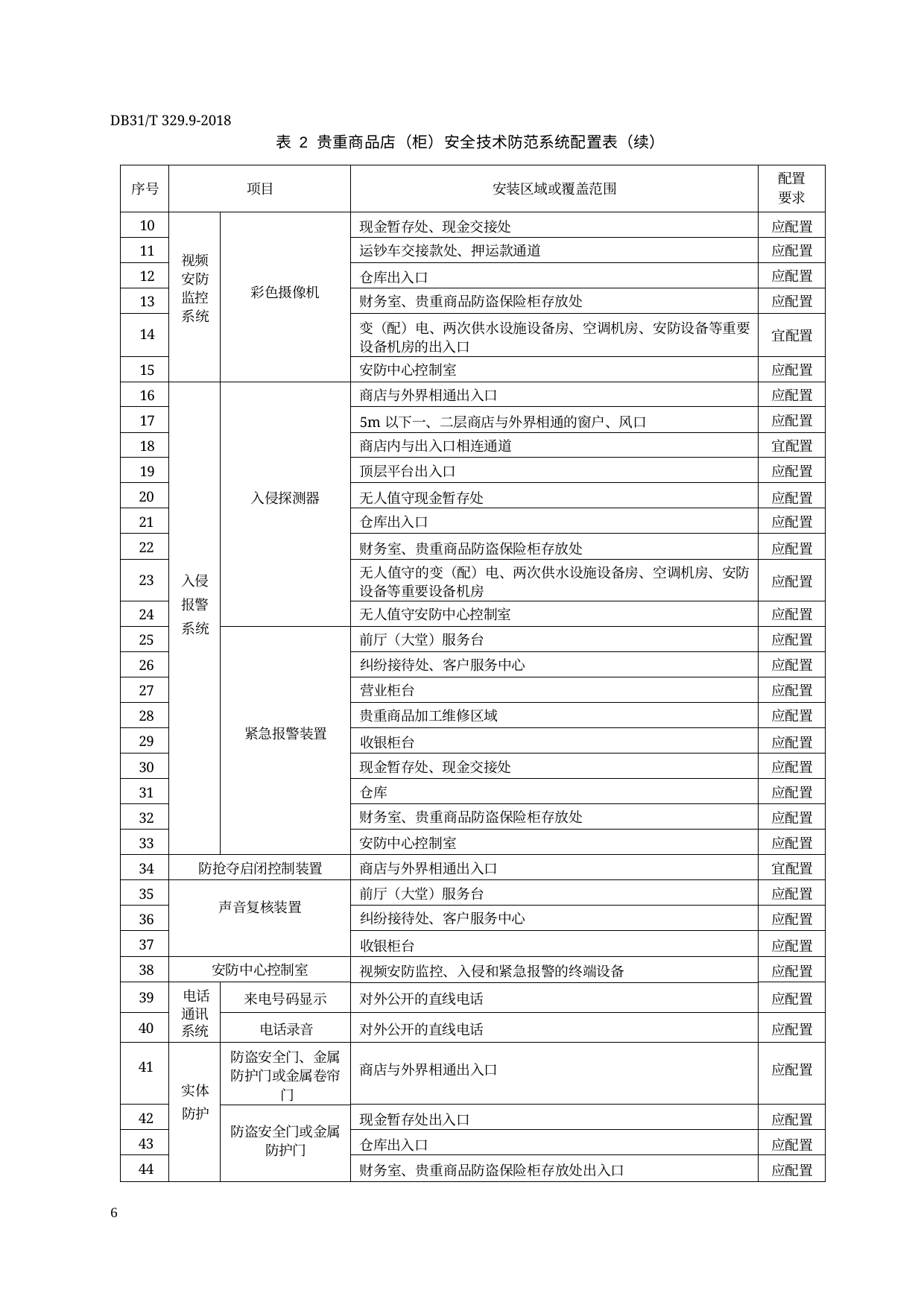

DB31/T 329.9-2018
表 2 贵重商品店（柜）安全技术防范系统配置表（续）
| 序号 | 项目 |  | 安装区域或覆盖范围 | 配置 要求 |
| --- | --- | --- | --- | --- |
| 10 | 视频 安防 监控 系统 | 彩色摄像机 | 现金暂存处、现金交接处 | 应配置 |
| 11 |  |  | 运钞车交接款处、押运款通道 | 应配置 |
| 12 |  |  | 仓库出入口 | 应配置 |
| 13 |  |  | 财务室、贵重商品防盗保险柜存放处 | 应配置 |
| 14 |  |  | 变（配）电、两次供水设施设备房、空调机房、安防设备等重要 设备机房的出入口 | 宜配置 |
| 15 |  |  | 安防中心控制室 | 应配置 |
| 16 | 入侵 报警 系统 | 入侵探测器 | 商店与外界相通出入口 | 应配置 |
| 17 |  |  | 5m以下一、二层商店与外界相通的窗户、风口 | 应配置 |
| 18 |  |  | 商店内与出入口相连通道 | 宜配置 |
| 19 |  |  | 顶层平台出入口 | 应配置 |
| 20 |  |  | 无人值守现金暂存处 | 应配置 |
| 21 |  |  | 仓库出入口 | 应配置 |
| 22 |  |  | 财务室、贵重商品防盗保险柜存放处 | 应配置 |
| 23 |  |  | 无人值守的变（配）电、两次供水设施设备房、空调机房、安防 设备等重要设备机房 | 应配置 |
| 24 |  |  | 无人值守安防中心控制室 | 应配置 |
| 25 |  | 紧急报警装置 | 前厅（大堂）服务台 | 应配置 |
| 26 |  |  | 纠纷接待处、客户服务中心 | 应配置 |
| 27 |  |  | 营业柜台 | 应配置 |
| 28 |  |  | 贵重商品加工维修区域 | 应配置 |
| 29 |  |  | 收银柜台 | 应配置 |
| 30 |  |  | 现金暂存处、现金交接处 | 应配置 |
| 31 |  |  | 仓库 | 应配置 |
| 32 |  |  | 财务室、贵重商品防盗保险柜存放处 | 应配置 |
| 33 |  |  | 安防中心控制室 | 应配置 |
| 34 | 防抢夺启闭控制装置 |  | 商店与外界相通出入口 | 宜配置 |
| 35 | 声音复核装置 |  | 前厅（大堂）服务台 | 应配置 |
| 36 |  |  | 纠纷接待处、客户服务中心 | 应配置 |
| 37 |  |  | 收银柜台 | 应配置 |
| 38 | 安防中心控制室 |  | 视频安防监控、入侵和紧急报警的终端设备 | 应配置 |
| 39 | 电话 通讯 系统 | 来电号码显示 | 对外公开的直线电话 | 应配置 |
| 40 |  | 电话录音 | 对外公开的直线电话 | 应配置 |
| 41 | 实体 防护 | 防盗安全门、金属 防护门或金属卷帘 门 | 商店与外界相通出入口 | 应配置 |
| 42 |  | 防盗安全门或金属 防护门 | 现金暂存处出入口 | 应配置 |
| 43 |  |  | 仓库出入口 | 应配置 |
| 44 |  |  | 财务室、贵重商品防盗保险柜存放处出入口 | 应配置 |

6